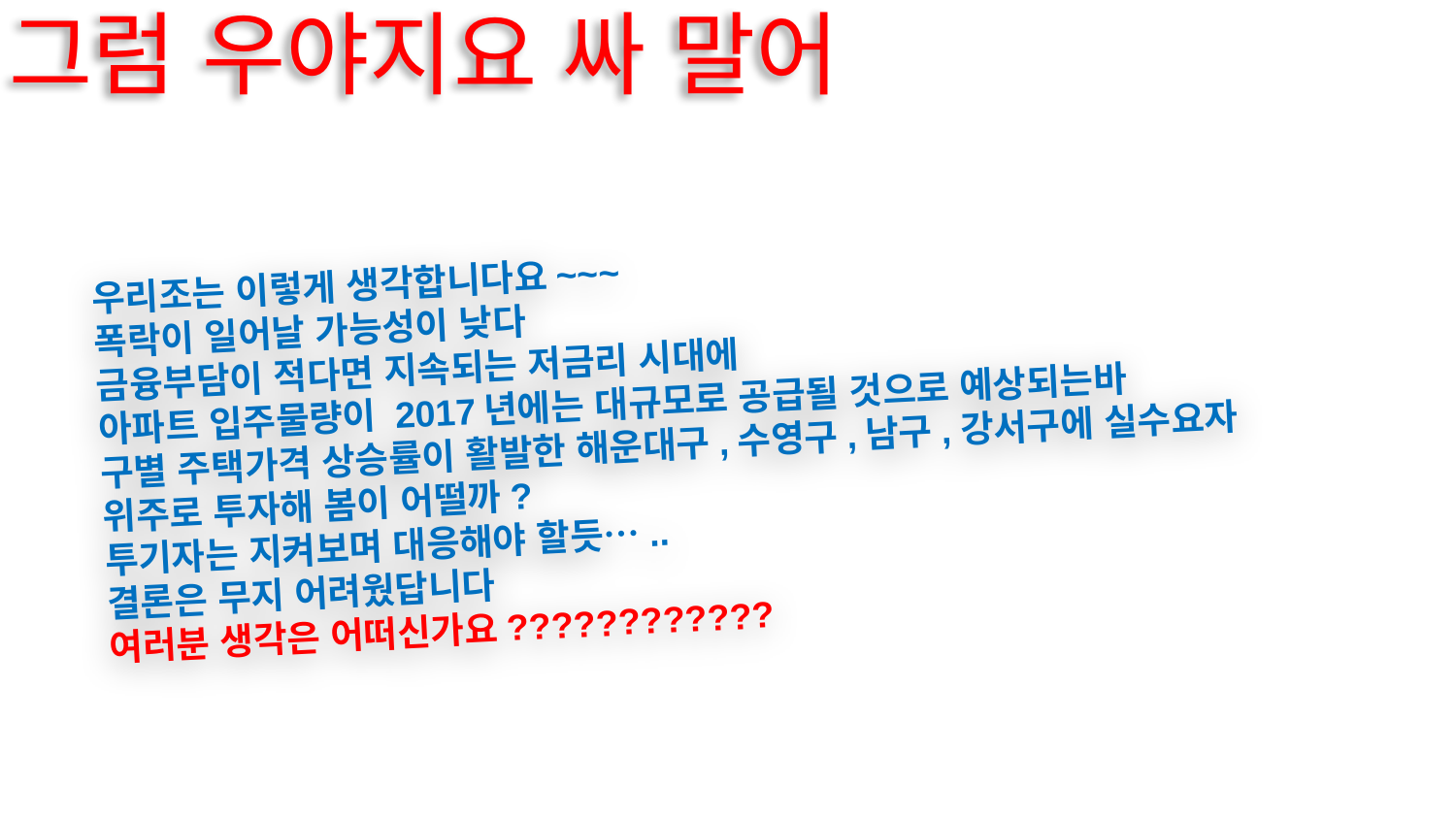

그럼 우야지요 싸 말어

우리조는 이렇게 생각합니다요~~~
폭락이 일어날 가능성이 낮다
금융부담이 적다면 지속되는 저금리 시대에
아파트 입주물량이 2017년에는 대규모로 공급될 것으로 예상되는바
구별 주택가격 상승률이 활발한 해운대구,수영구,남구,강서구에 실수요자
위주로 투자해 봄이 어떨까?
투기자는 지켜보며 대응해야 할듯…..
결론은 무지 어려웠답니다
여러분 생각은 어떠신가요????????????